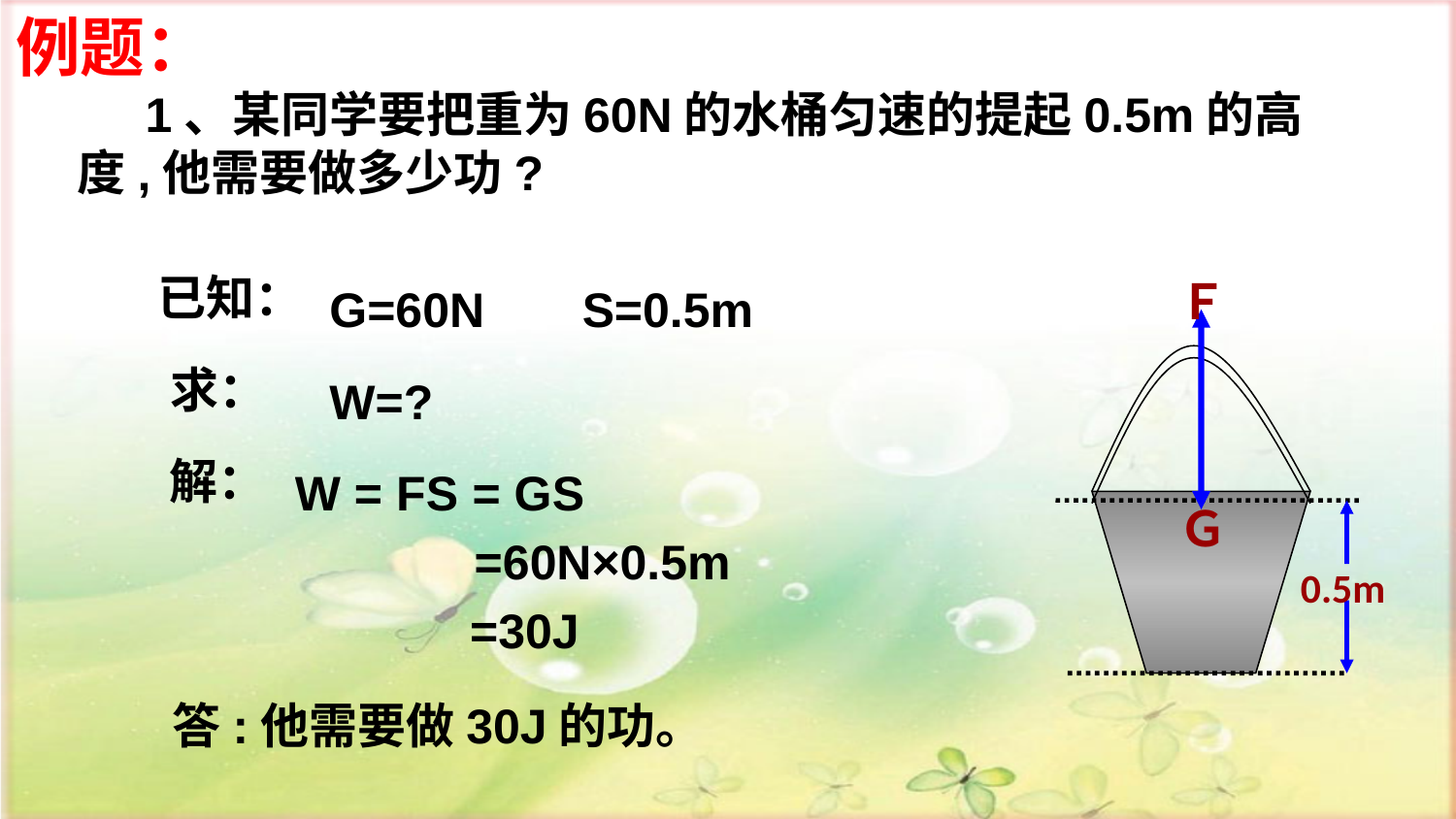

例题：
     1、某同学要把重为60N的水桶匀速的提起0.5m的高度,他需要做多少功?
已知：
Ｆ

Ｇ

0.5m

G=60N
S=0.5m

求：
W=?
解：
W = FS
= GS

=60N×0.5m
 =30J

答:他需要做30J的功。